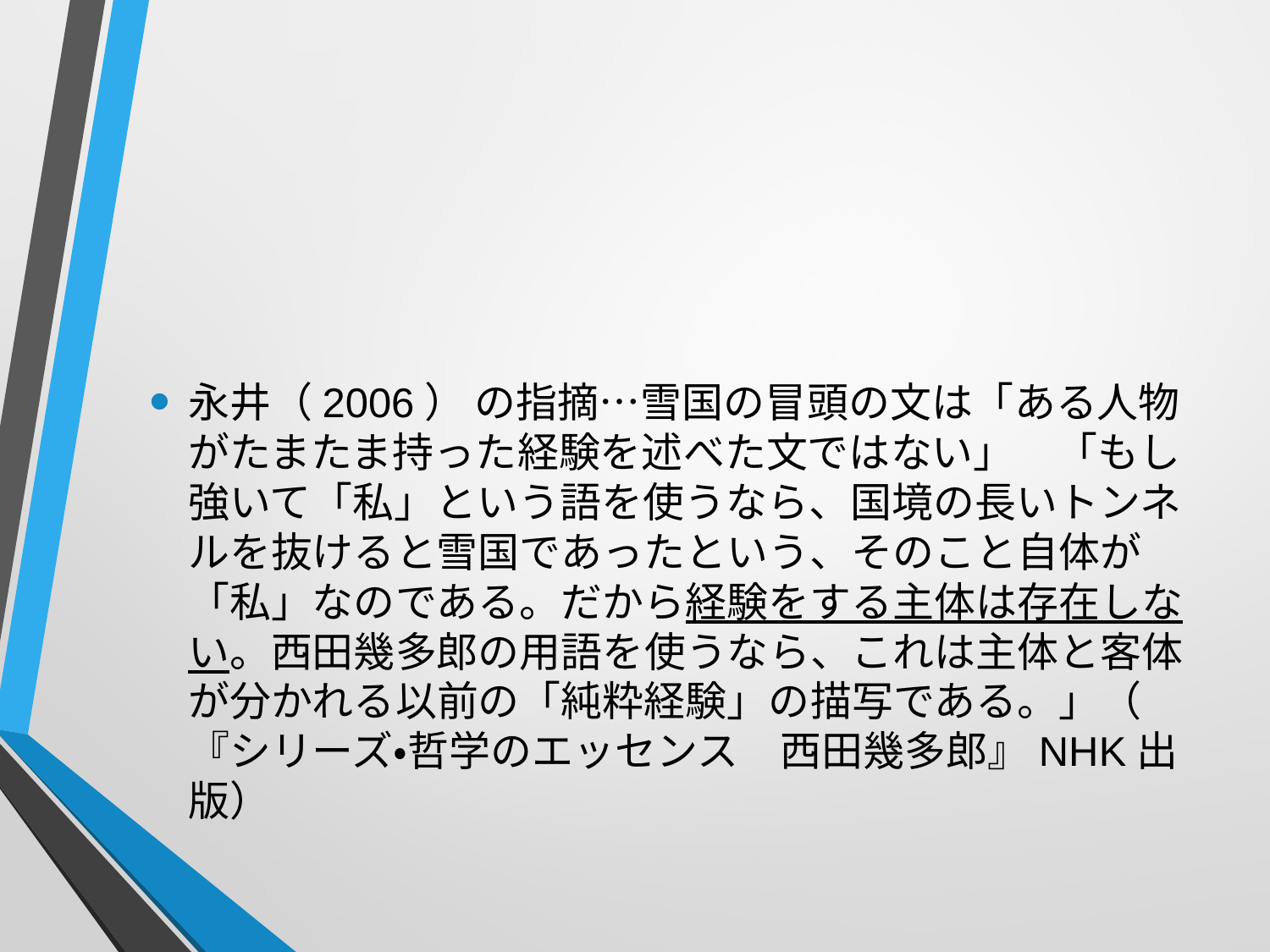

#
永井（2006） の指摘…雪国の冒頭の文は「ある人物がたまたま持った経験を述べた文ではない」　「もし強いて「私」という語を使うなら、国境の長いトンネルを抜けると雪国であったという、そのこと自体が「私」なのである。だから経験をする主体は存在しない。西田幾多郎の用語を使うなら、これは主体と客体が分かれる以前の「純粋経験」の描写である。」（ 『シリーズ・哲学のエッセンス　西田幾多郎』NHK出版）